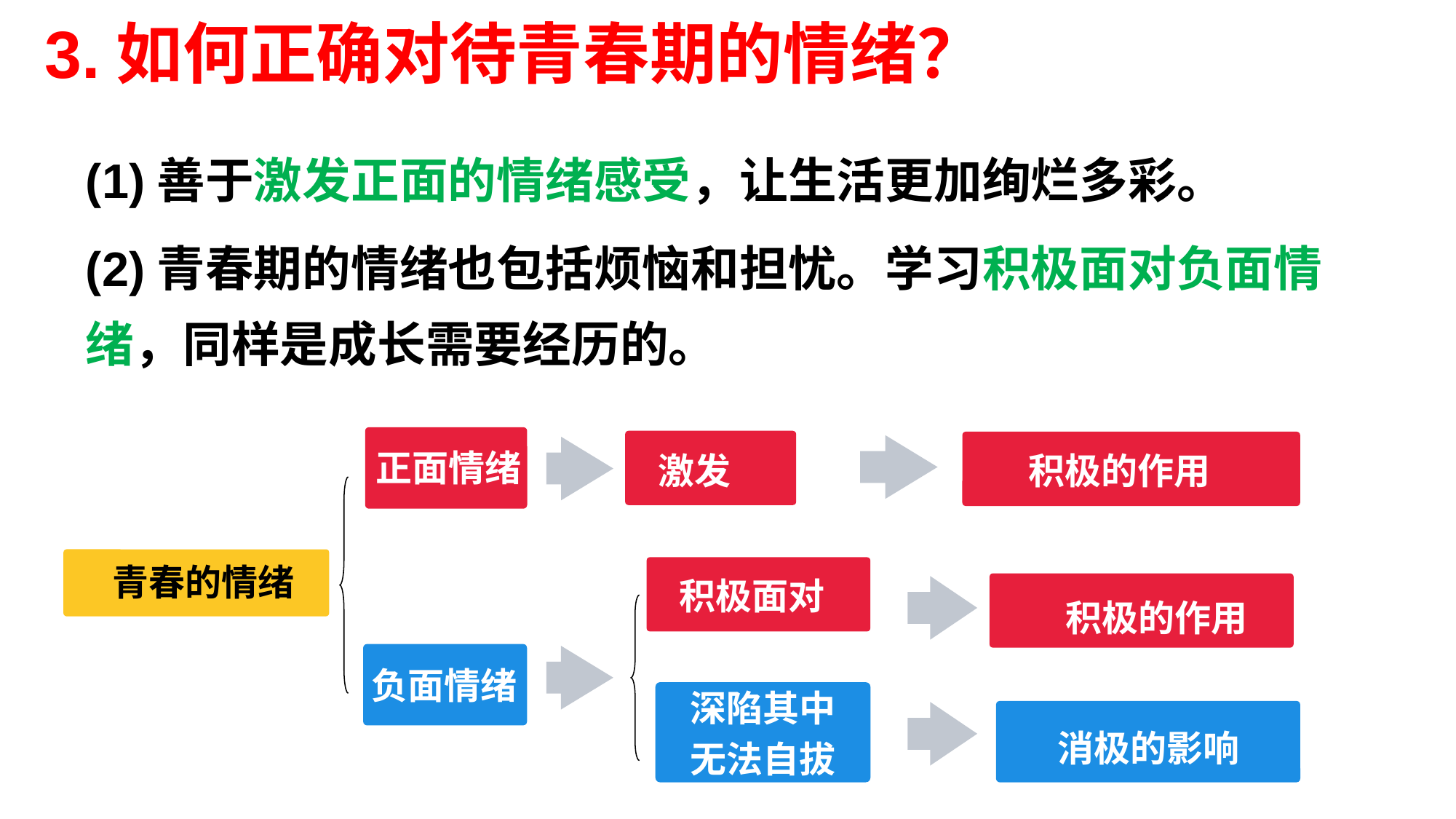

3.如何正确对待青春期的情绪？
(1)善于激发正面的情绪感受，让生活更加绚烂多彩。
(2)青春期的情绪也包括烦恼和担忧。学习积极面对负面情绪，同样是成长需要经历的。

正面情绪

激发

积极的作用

青春的情绪

积极面对

积极的作用

负面情绪

深陷其中
无法自拔

消极的影响